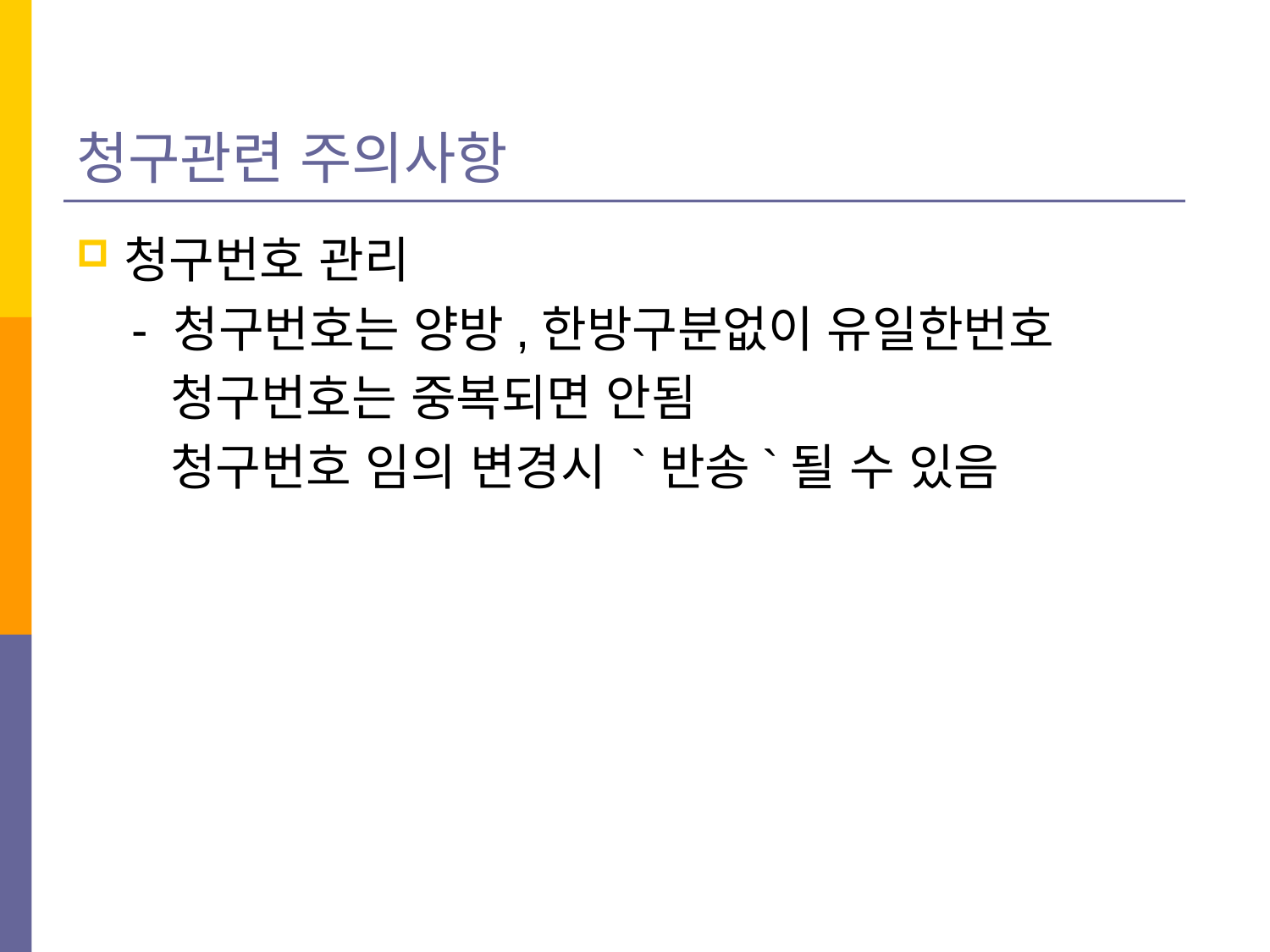

# 청구관련 주의사항
청구번호 관리
    - 청구번호는 양방,한방구분없이 유일한번호
      청구번호는 중복되면 안됨
      청구번호 임의 변경시 `반송`될 수 있음